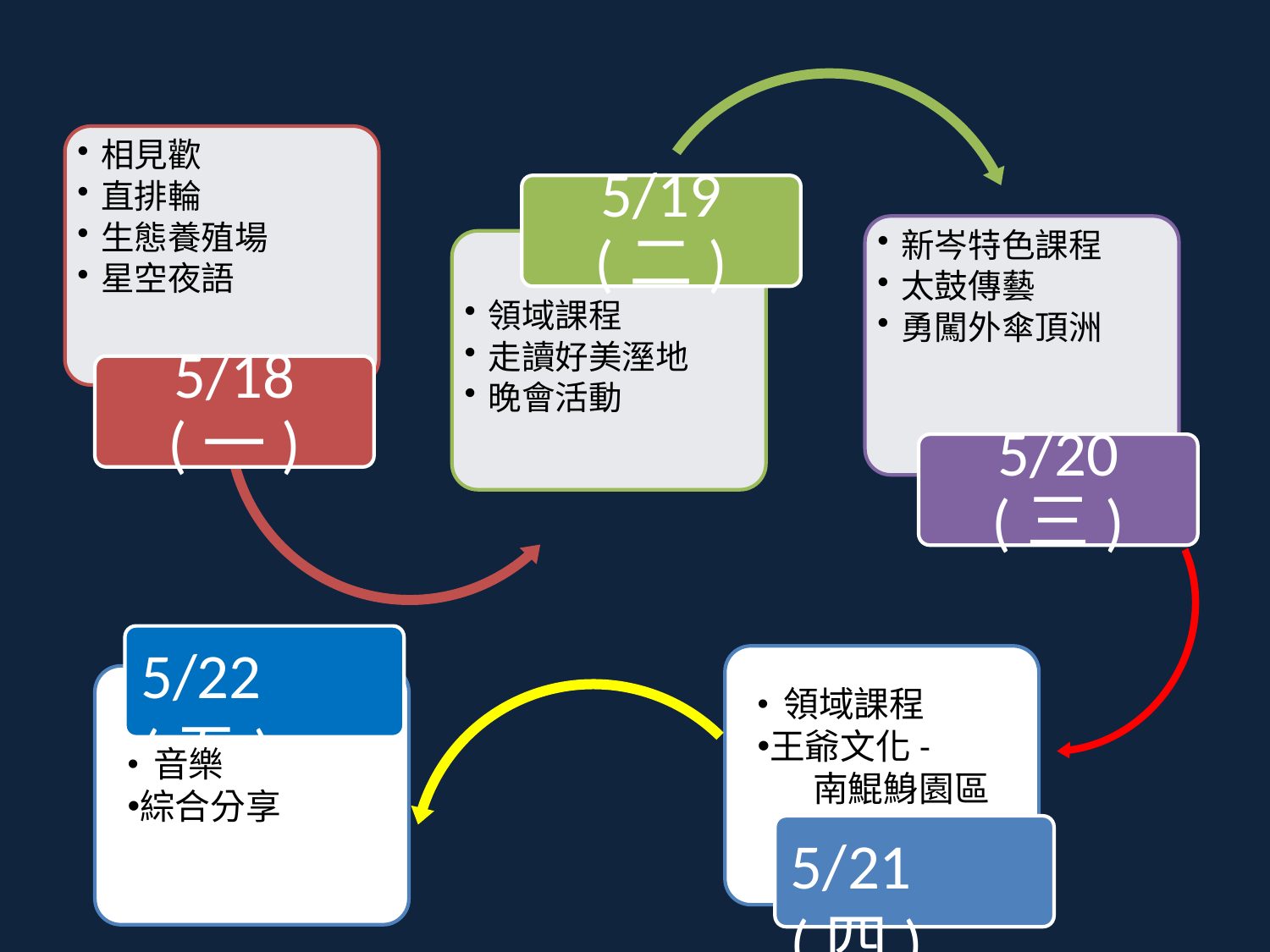

相見歡
直排輪
生態養殖場
星空夜語
5/18(一)
領域課程
走讀好美溼地
晚會活動
5/19(二)
新岑特色課程
太鼓傳藝
勇闖外傘頂洲
5/20(三)

5/22(五)

 領域課程
王爺文化-
      南鯤鯓園區

 音樂
綜合分享

5/21(四)